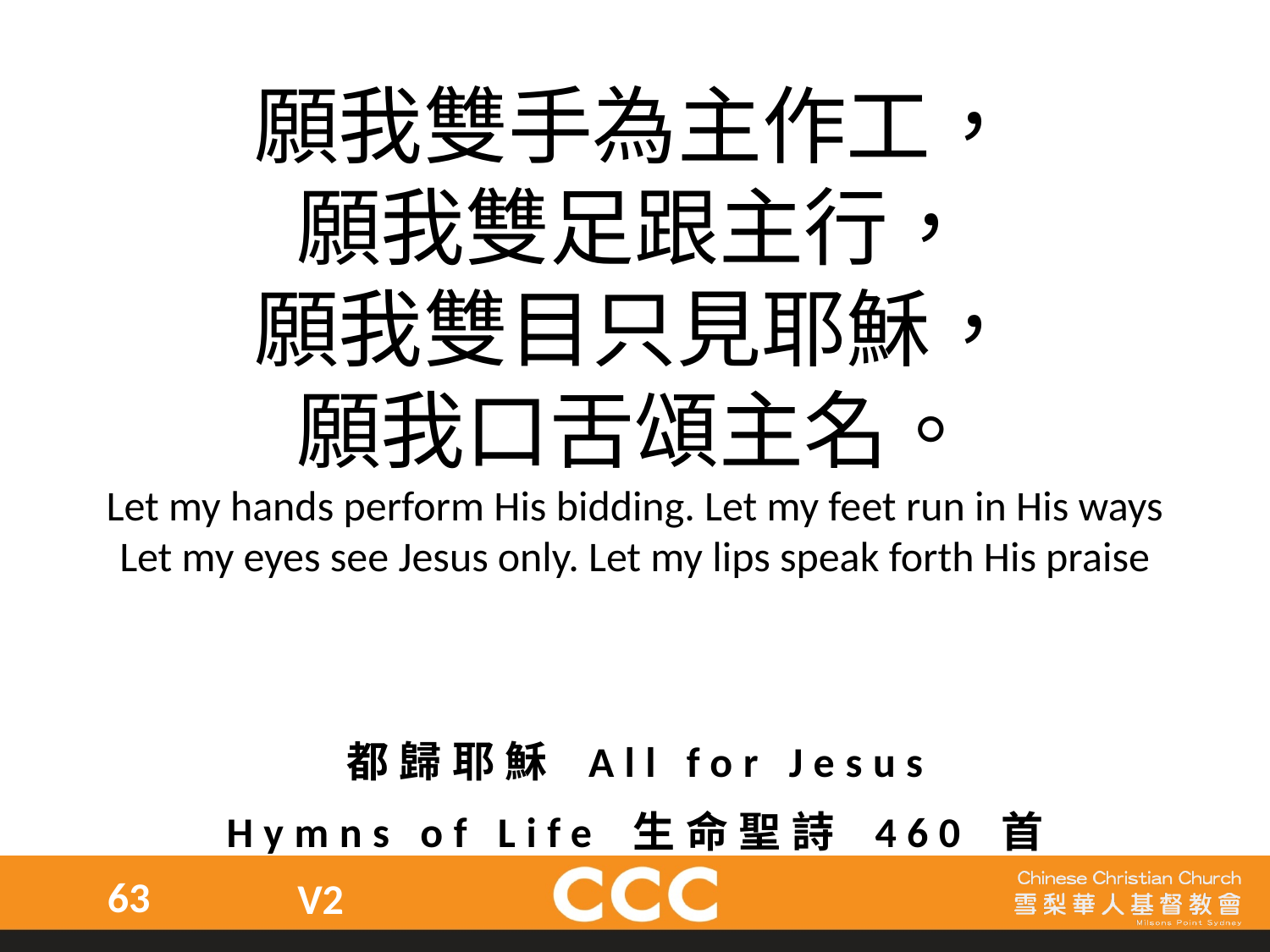

願我雙手為主作工，
願我雙足跟主行，
願我雙目只見耶穌，
願我口舌頌主名。
Let my hands perform His bidding. Let my feet run in His ways
Let my eyes see Jesus only. Let my lips speak forth His praise
都歸耶穌 All for Jesus
Hymns of Life 生命聖詩 460 首
63
V2